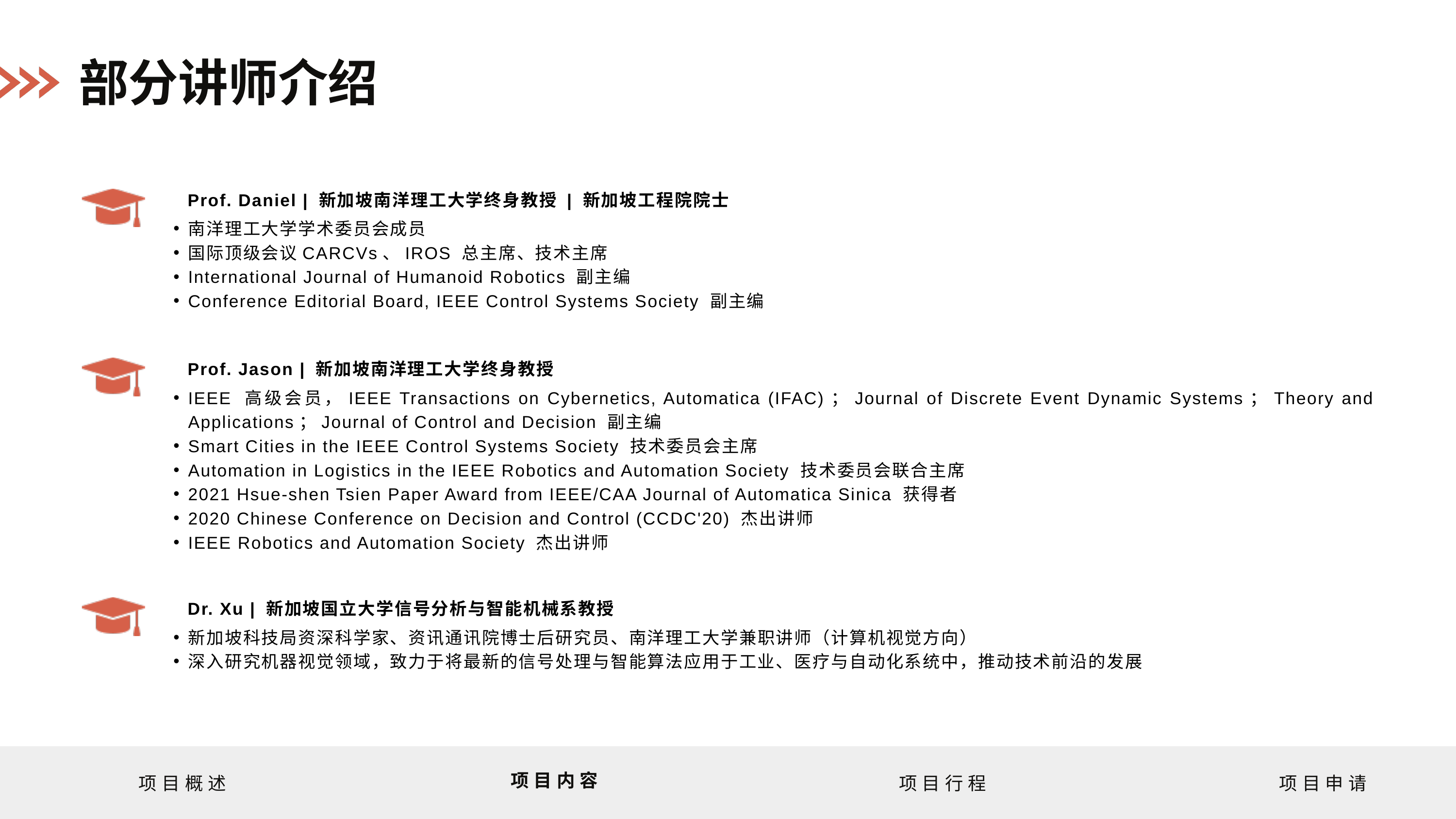

部分讲师介绍

Prof. Daniel | 新加坡南洋理工大学终身教授 | 新加坡工程院院士

南洋理工大学学术委员会成员
国际顶级会议CARCVs、IROS 总主席、技术主席
International Journal of Humanoid Robotics 副主编
Conference Editorial Board, IEEE Control Systems Society 副主编
Prof. Jason | 新加坡南洋理工大学终身教授

IEEE 高级会员，IEEE Transactions on Cybernetics, Automatica (IFAC)；Journal of Discrete Event Dynamic Systems；Theory and Applications；Journal of Control and Decision 副主编
Smart Cities in the IEEE Control Systems Society 技术委员会主席
Automation in Logistics in the IEEE Robotics and Automation Society 技术委员会联合主席
2021 Hsue-shen Tsien Paper Award from IEEE/CAA Journal of Automatica Sinica 获得者
2020 Chinese Conference on Decision and Control (CCDC'20) 杰出讲师
IEEE Robotics and Automation Society 杰出讲师
Dr. Xu | 新加坡国立大学信号分析与智能机械系教授

新加坡科技局资深科学家、资讯通讯院博士后研究员、南洋理工大学兼职讲师（计算机视觉方向）
深入研究机器视觉领域，致力于将最新的信号处理与智能算法应用于工业、医疗与自动化系统中，推动技术前沿的发展

项目内容
项目概述
项目行程
项目申请